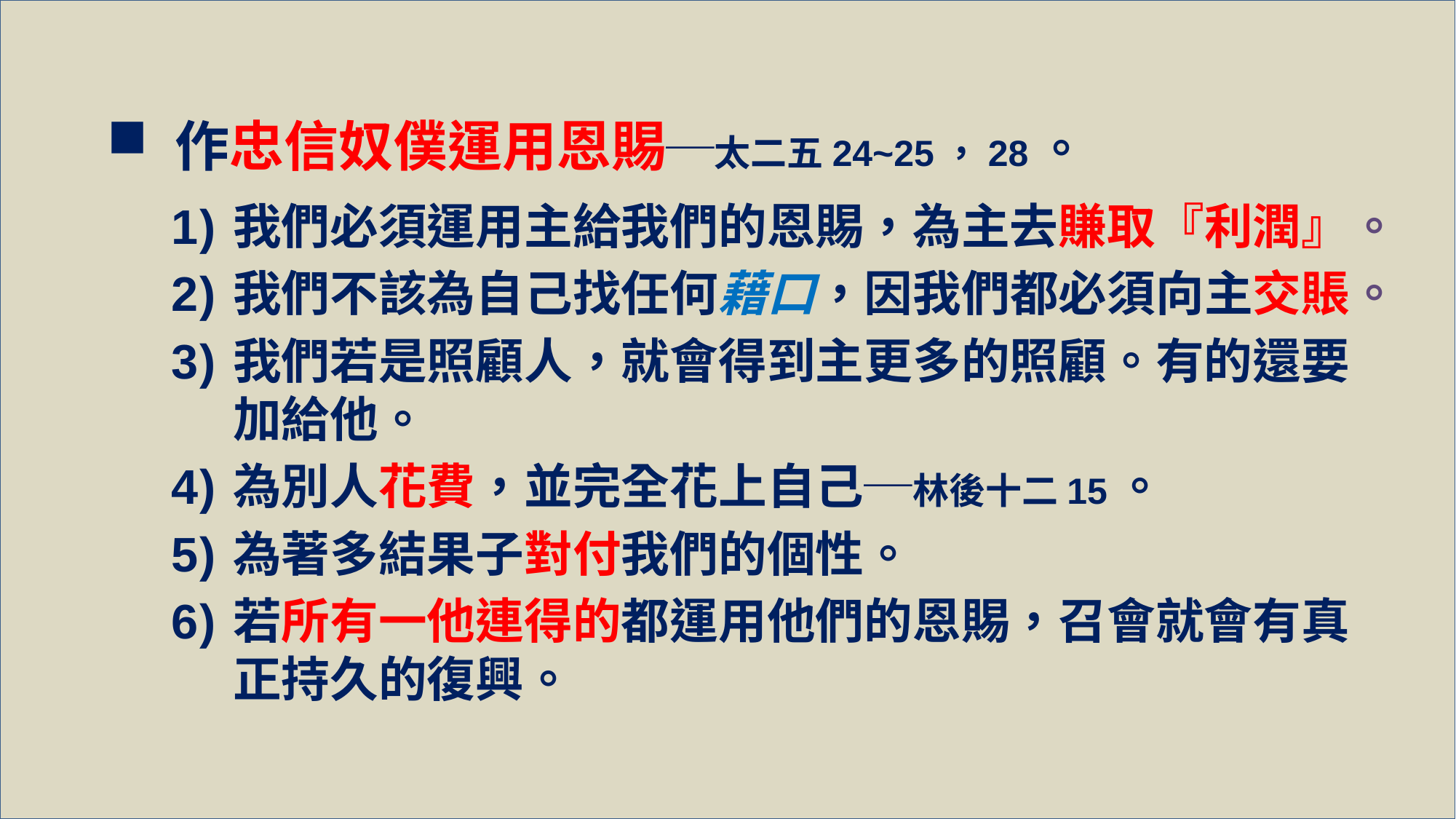

作忠信奴僕運用恩賜─太二五24~25，28。
我們必須運用主給我們的恩賜，為主去賺取『利潤』。
我們不該為自己找任何藉口，因我們都必須向主交賬。
我們若是照顧人，就會得到主更多的照顧。有的還要加給他。
為別人花費，並完全花上自己─林後十二15。
為著多結果子對付我們的個性。
若所有一他連得的都運用他們的恩賜，召會就會有真正持久的復興。